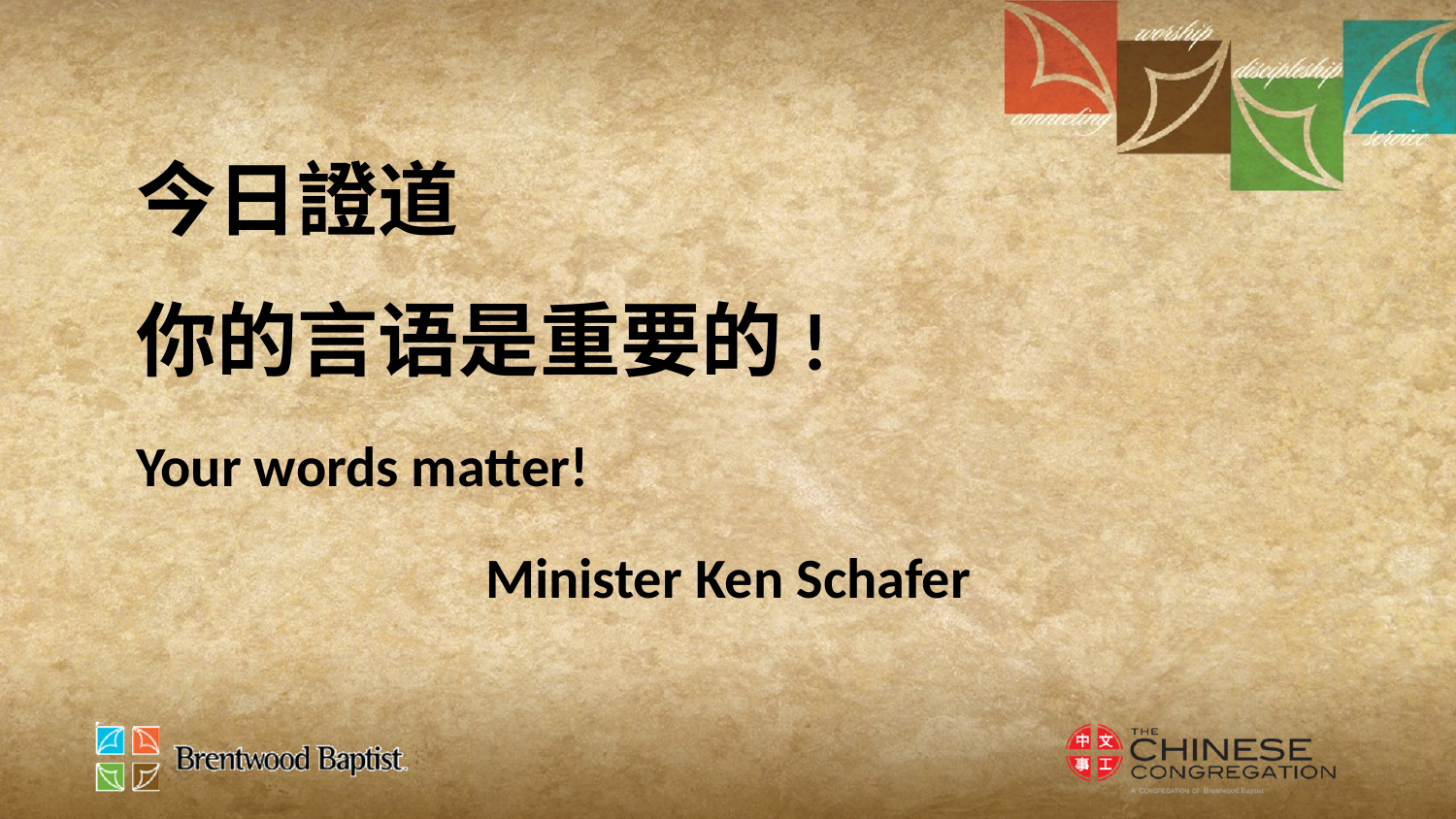

今日證道

你的言语是重要的!

Your words matter!

Minister Ken Schafer